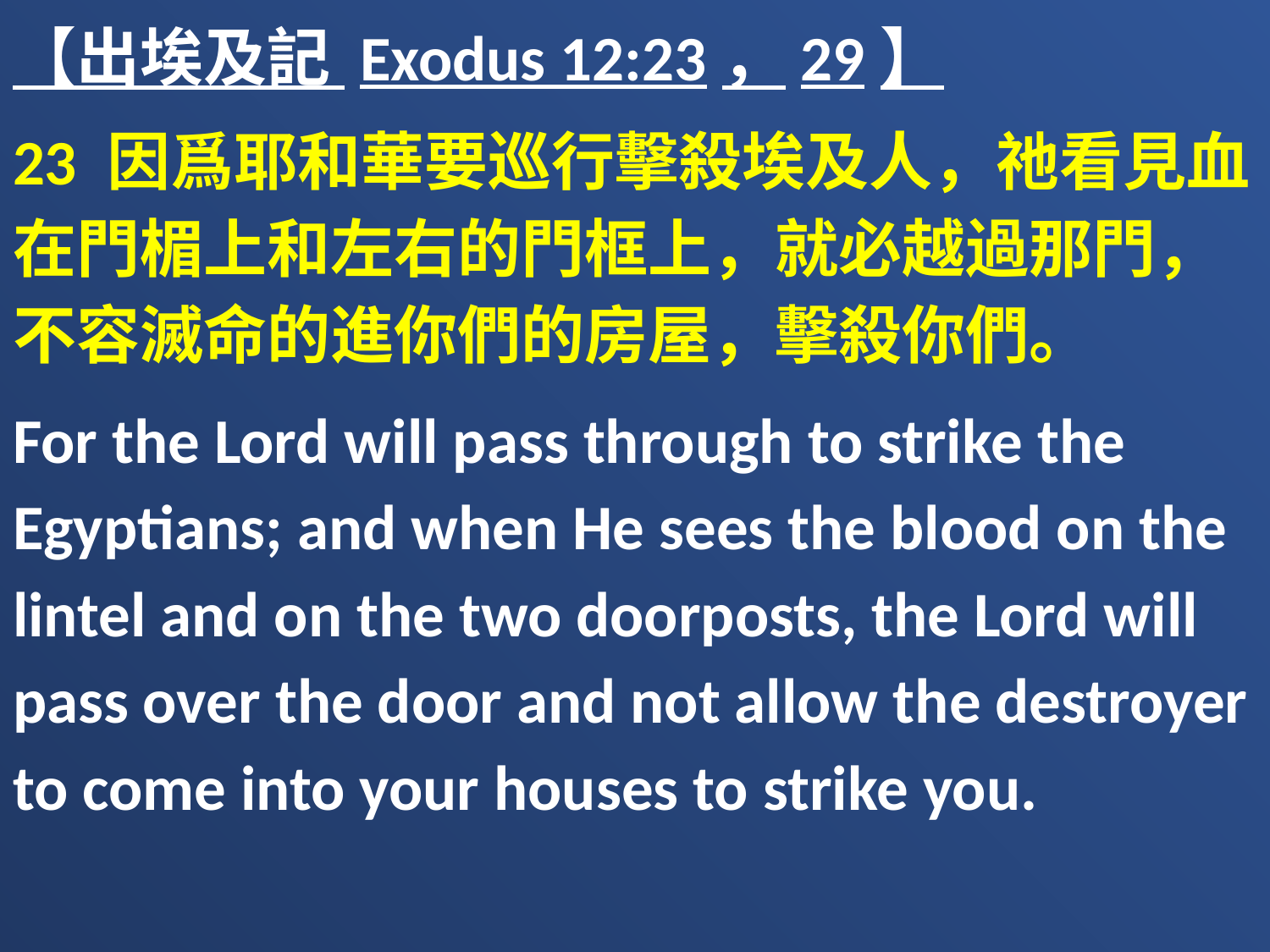

【出埃及記 Exodus 12:23，29】
23 因爲耶和華要巡行擊殺埃及人，祂看見血在門楣上和左右的門框上，就必越過那門，不容滅命的進你們的房屋，擊殺你們。
For the Lord will pass through to strike the Egyptians; and when He sees the blood on the lintel and on the two doorposts, the Lord will pass over the door and not allow the destroyer to come into your houses to strike you.